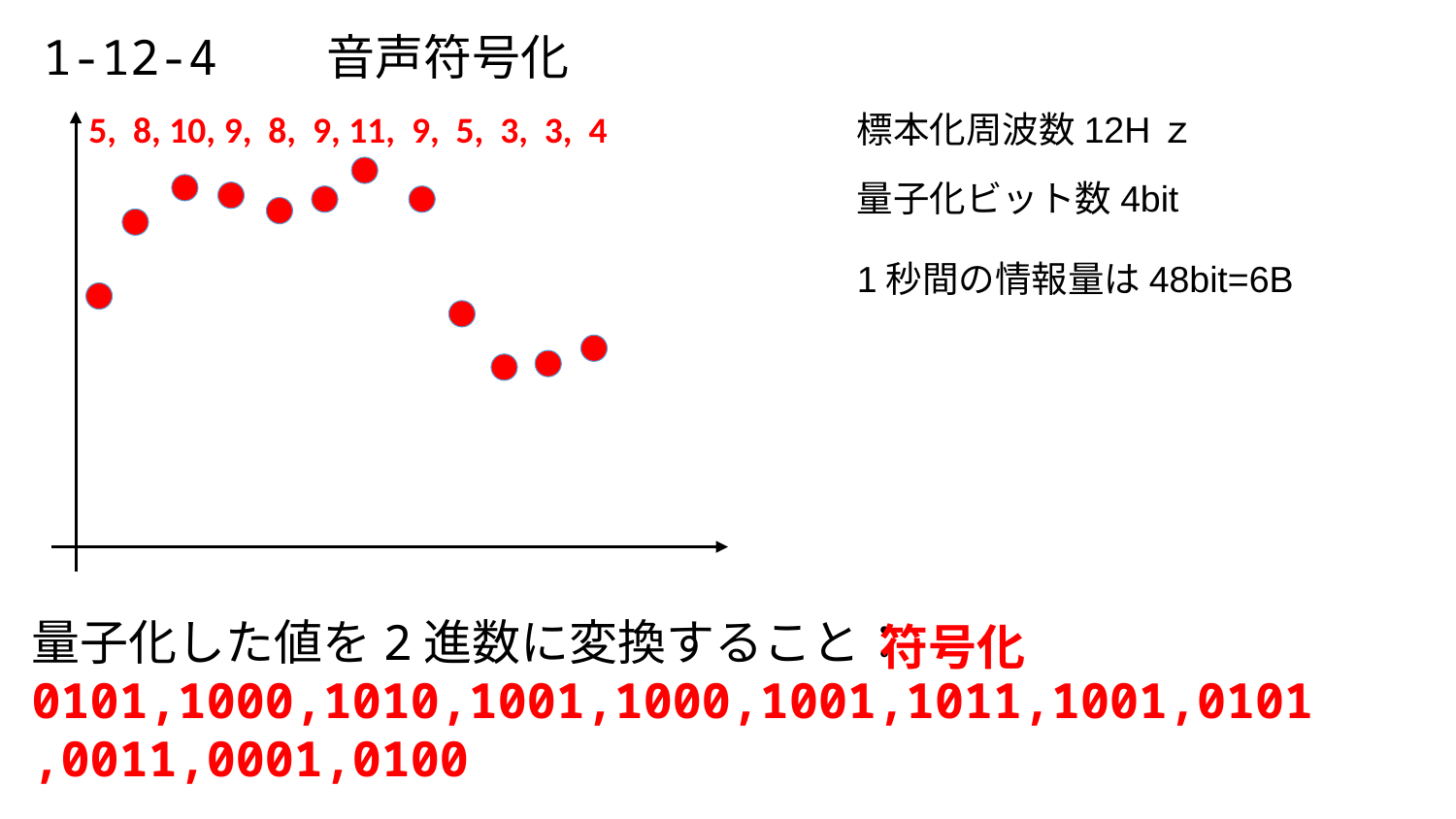

1-12-4　　音声符号化
5,  8, 10, 9,  8,  9, 11,  9,  5,  3,  3,  4

標本化周波数12Hｚ
量子化ビット数4bit
1秒間の情報量は48bit=6B

量子化した値を2進数に変換すること：
0101,1000,1010,1001,1000,1001,1011,1001,0101,0011,0001,0100
符号化